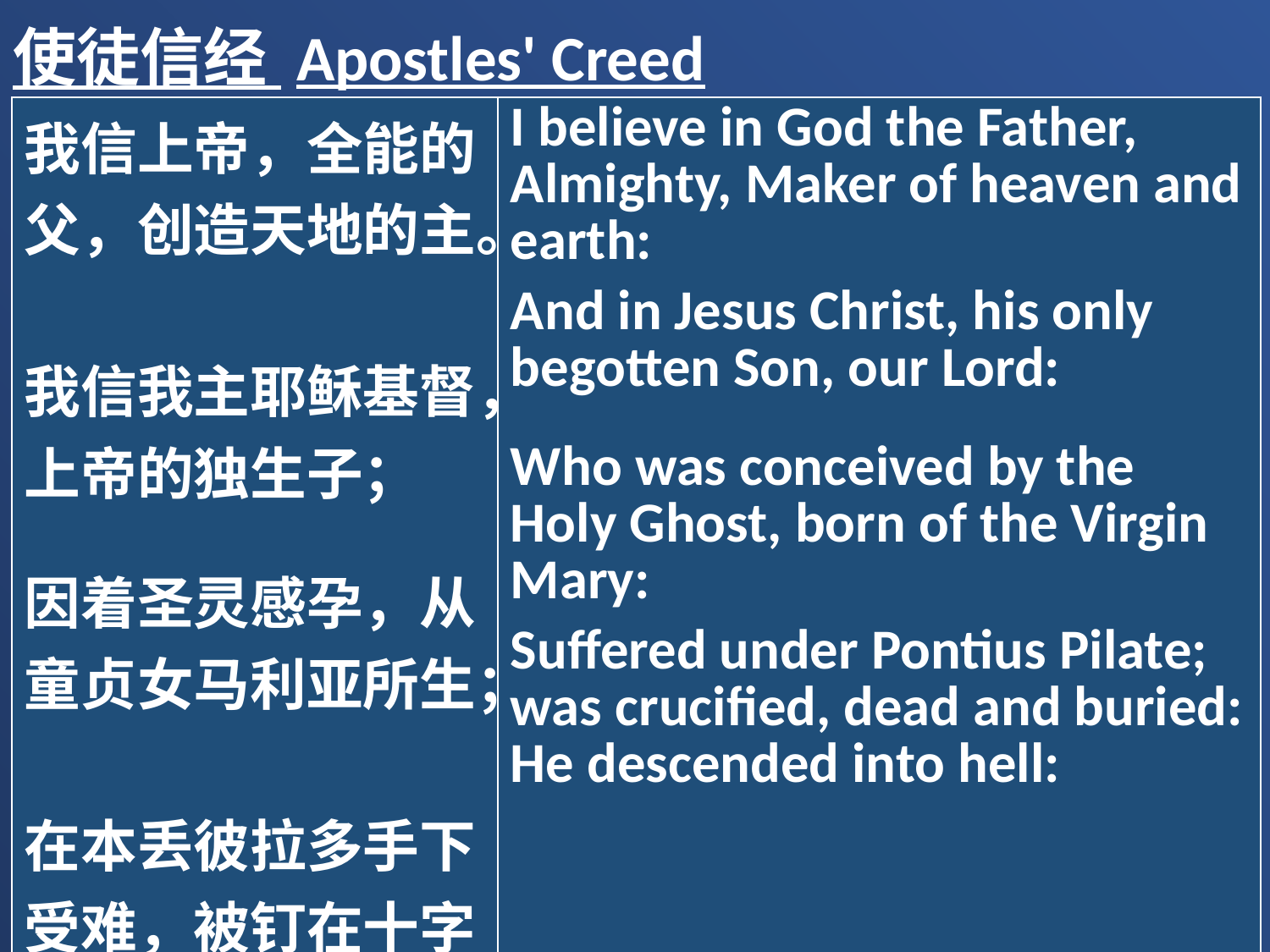

使徒信经 Apostles' Creed

| 我信上帝，全能的父，创造天地的主。 我信我主耶稣基督，上帝的独生子； 因着圣灵感孕，从童贞女马利亚所生； 在本丢彼拉多手下受难，被钉在十字架上，受死，埋葬； | I believe in God the Father, Almighty, Maker of heaven and earth: And in Jesus Christ, his only begotten Son, our Lord: Who was conceived by the Holy Ghost, born of the Virgin Mary: Suffered under Pontius Pilate; was crucified, dead and buried: He descended into hell: |
| --- | --- |